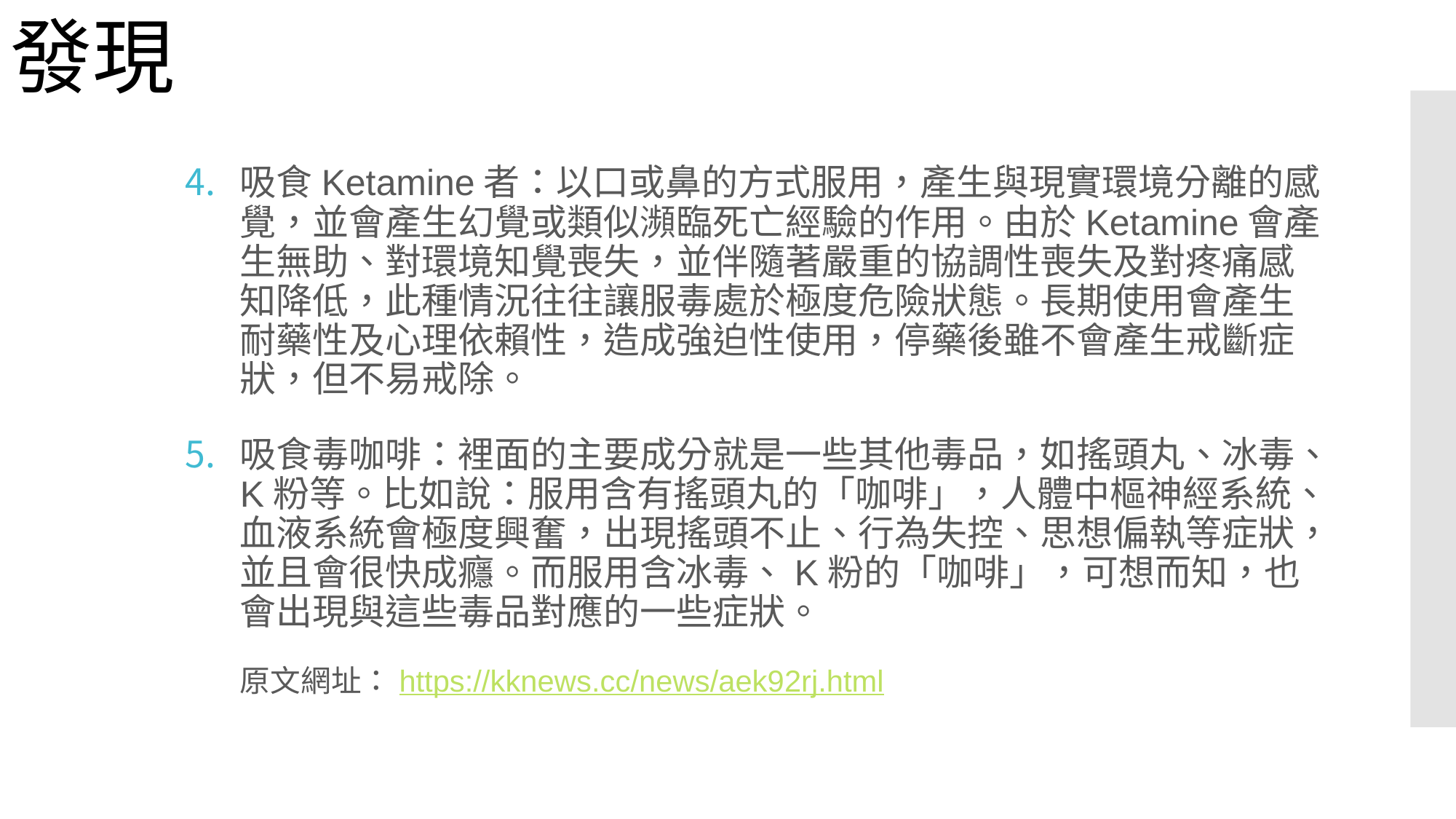

發現

吸食Ketamine者：以口或鼻的方式服用，產生與現實環境分離的感覺，並會產生幻覺或類似瀕臨死亡經驗的作用。由於Ketamine會產生無助、對環境知覺喪失，並伴隨著嚴重的協調性喪失及對疼痛感知降低，此種情況往往讓服毒處於極度危險狀態。長期使用會產生耐藥性及心理依賴性，造成強迫性使用，停藥後雖不會產生戒斷症狀，但不易戒除。
吸食毒咖啡：裡面的主要成分就是一些其他毒品，如搖頭丸、冰毒、K粉等。比如說：服用含有搖頭丸的「咖啡」，人體中樞神經系統、血液系統會極度興奮，出現搖頭不止、行為失控、思想偏執等症狀，並且會很快成癮。而服用含冰毒、K粉的「咖啡」，可想而知，也會出現與這些毒品對應的一些症狀。
原文網址：https://kknews.cc/news/aek92rj.html
#